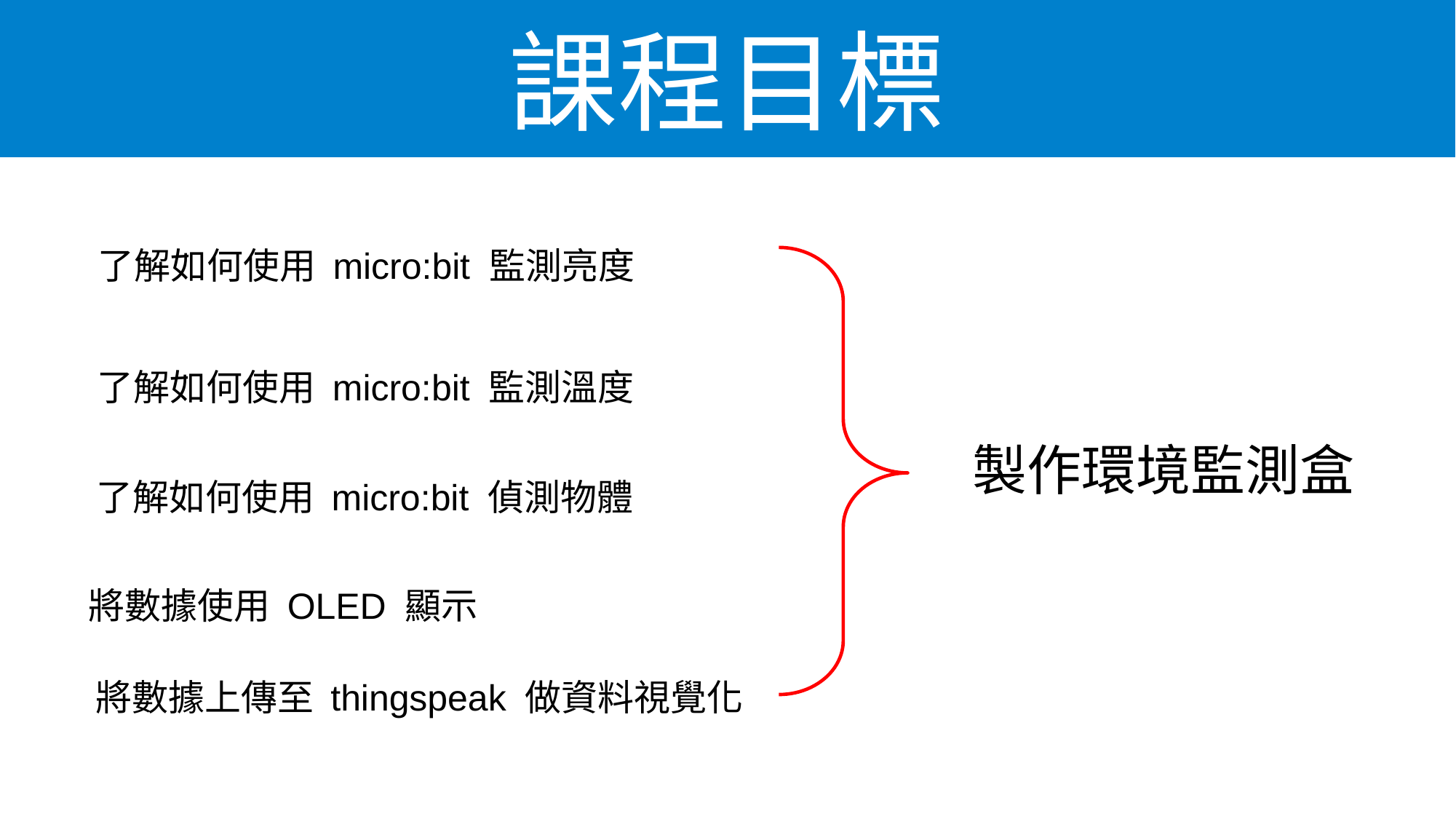

課程目標
了解如何使用 micro:bit 監測亮度

了解如何使用 micro:bit 監測溫度
製作環境監測盒
了解如何使用 micro:bit 偵測物體
將數據使用 OLED 顯示
將數據上傳至 thingspeak 做資料視覺化